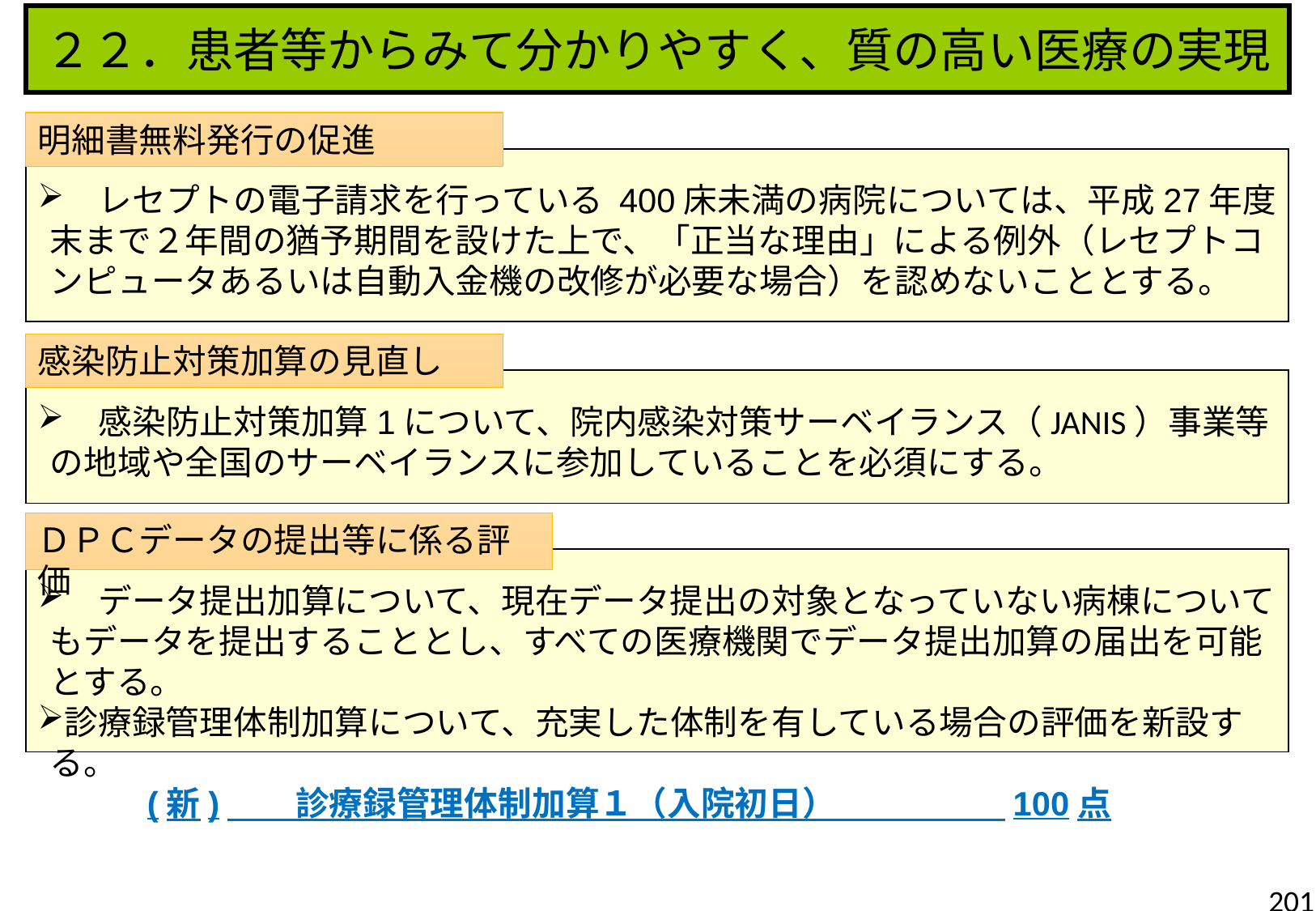

２２．患者等からみて分かりやすく、質の高い医療の実現
明細書無料発行の促進

　レセプトの電子請求を行っている 400床未満の病院については、平成27年度末まで２年間の猶予期間を設けた上で、「正当な理由」による例外（レセプトコンピュータあるいは自動入金機の改修が必要な場合）を認めないこととする。
感染防止対策加算の見直し

　感染防止対策加算1について、院内感染対策サーベイランス（JANIS）事業等の地域や全国のサーベイランスに参加していることを必須にする。
ＤＰＣデータの提出等に係る評価

　データ提出加算について、現在データ提出の対象となっていない病棟についてもデータを提出することとし、すべての医療機関でデータ提出加算の届出を可能とする。
診療録管理体制加算について、充実した体制を有している場合の評価を新設する。
　　　(新)　　診療録管理体制加算１（入院初日）　　　　　100点
201